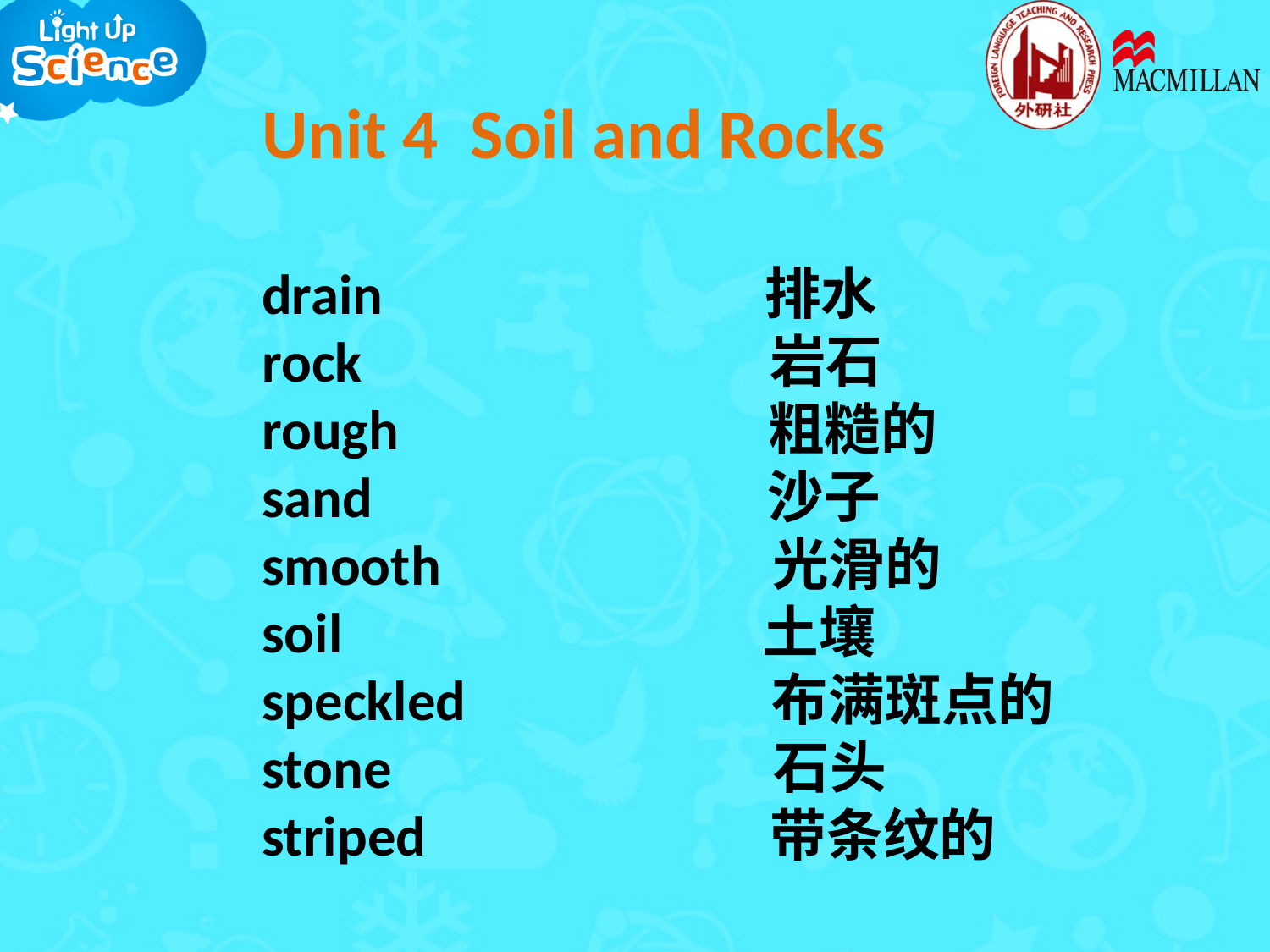

Unit 4  Soil and Rocks

drain                             排水
rock                               岩石
rough                            粗糙的
sand                              沙子
smooth                         光滑的
soil                                土壤
speckled                       布满斑点的
stone                             石头
striped                          带条纹的